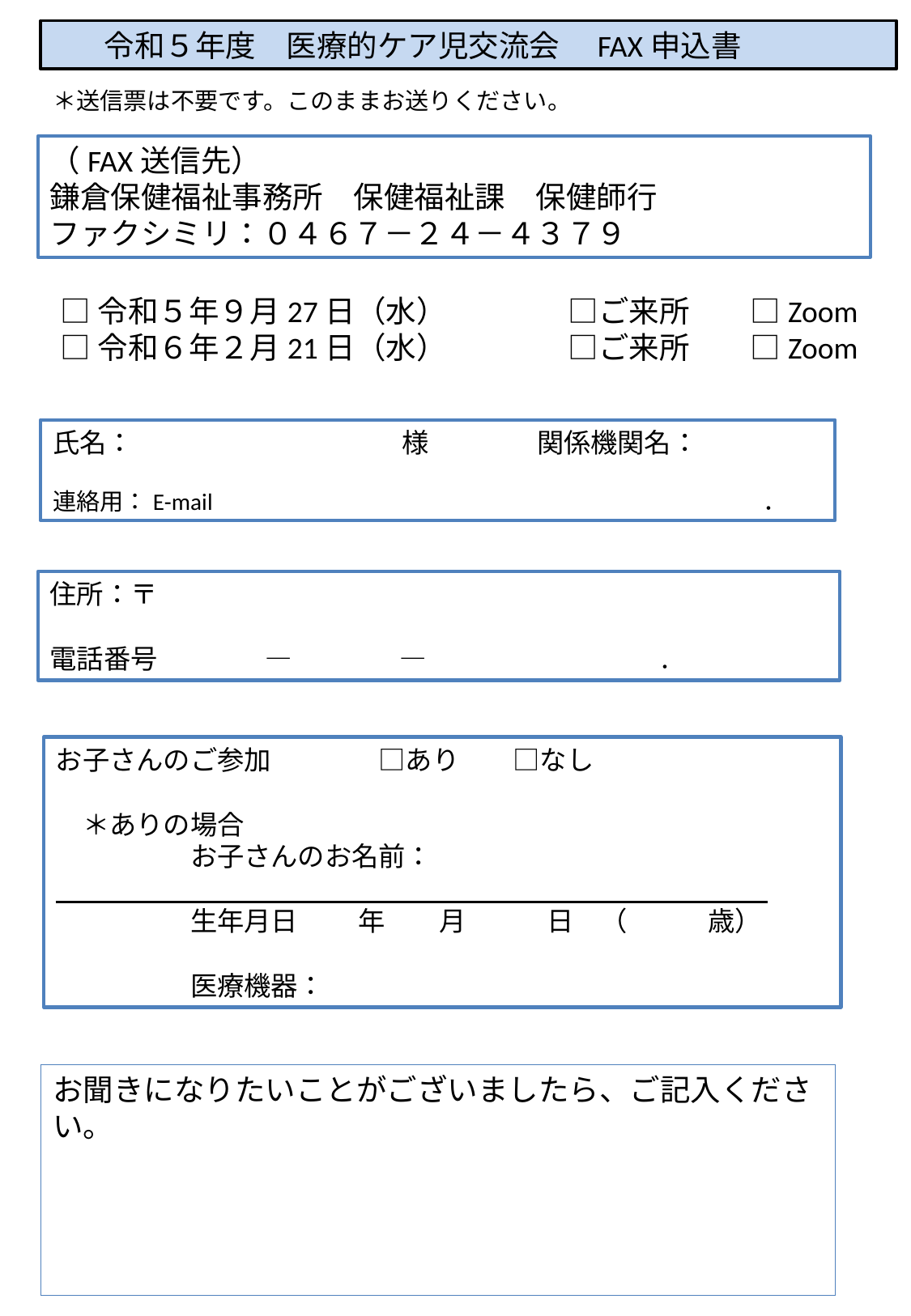

令和５年度　医療的ケア児交流会　FAX申込書
＊送信票は不要です。このままお送りください。
（FAX送信先）
鎌倉保健福祉事務所　保健福祉課　保健師行
ファクシミリ：０４６７－２４－４３７９
□令和５年９月27日（水）　　　　□ご来所　　□Zoom
□令和６年２月21日（水）　　　　□ご来所　　□Zoom
氏名：　　　　　　　　　　様　　　　関係機関名：

連絡用：E-mail　　　　　　　　　　　　　　　　　　　　　　　．
住所：〒

電話番号　　　　―　　　　―　　　　　　　　　．
お子さんのご参加　　　　□あり　　□なし

　＊ありの場合
　　　　　お子さんのお名前：

　　　　　生年月日          年　　月　　　日　（　　　歳）

　　　　　医療機器：
お聞きになりたいことがございましたら、ご記入ください。